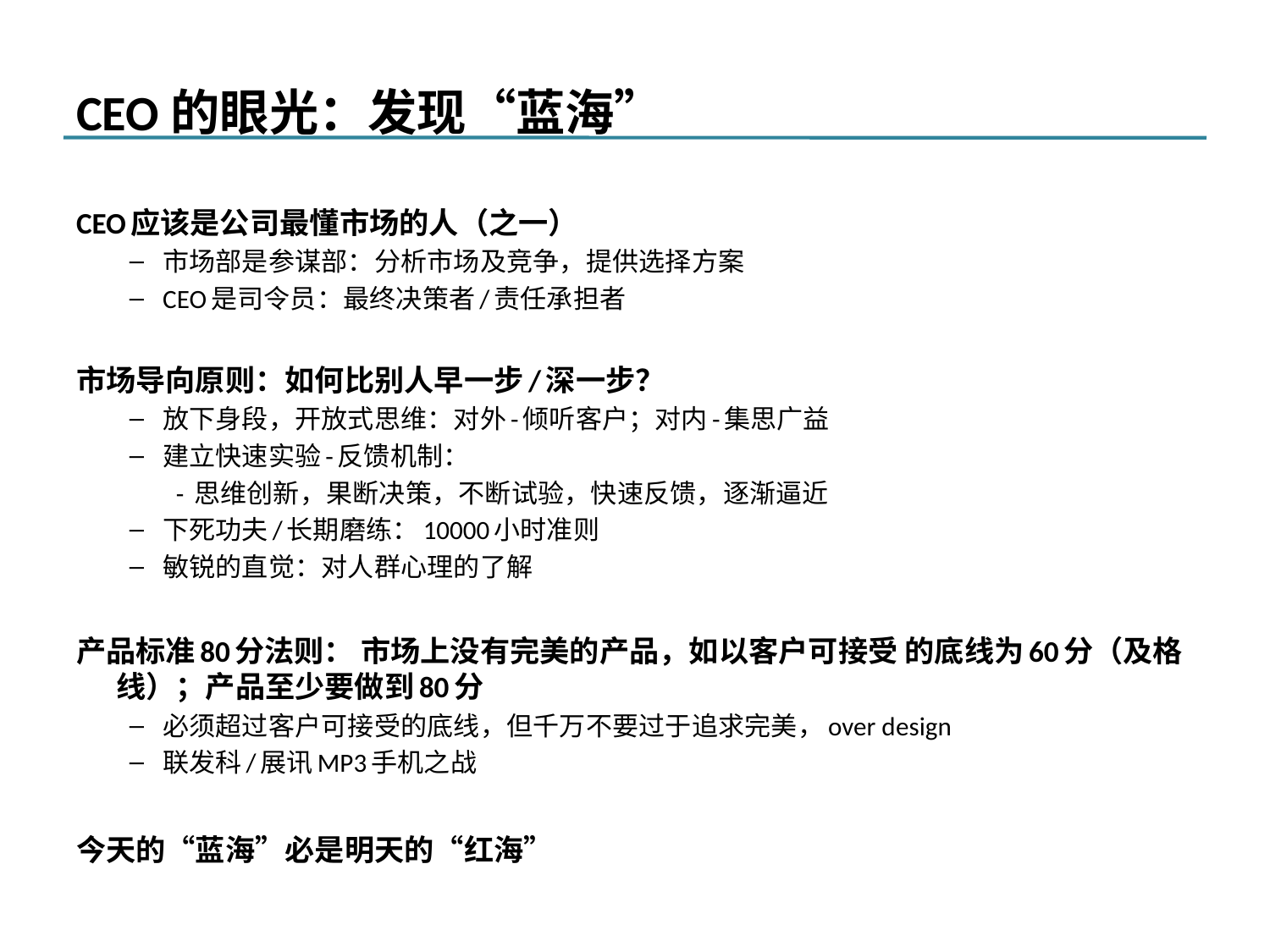

# CEO的眼光：发现“蓝海”

CEO应该是公司最懂市场的人（之一）
市场部是参谋部：分析市场及竞争，提供选择方案
CEO是司令员：最终决策者/责任承担者

市场导向原则：如何比别人早一步/深一步？
放下身段，开放式思维：对外-倾听客户；对内-集思广益
建立快速实验-反馈机制：
- 思维创新，果断决策，不断试验，快速反馈，逐渐逼近
下死功夫/长期磨练：10000小时准则
敏锐的直觉：对人群心理的了解

产品标准80分法则： 市场上没有完美的产品，如以客户可接受 的底线为60分（及格线）；产品至少要做到80分
必须超过客户可接受的底线，但千万不要过于追求完美，over design
联发科/展讯MP3手机之战

今天的“蓝海”必是明天的“红海”